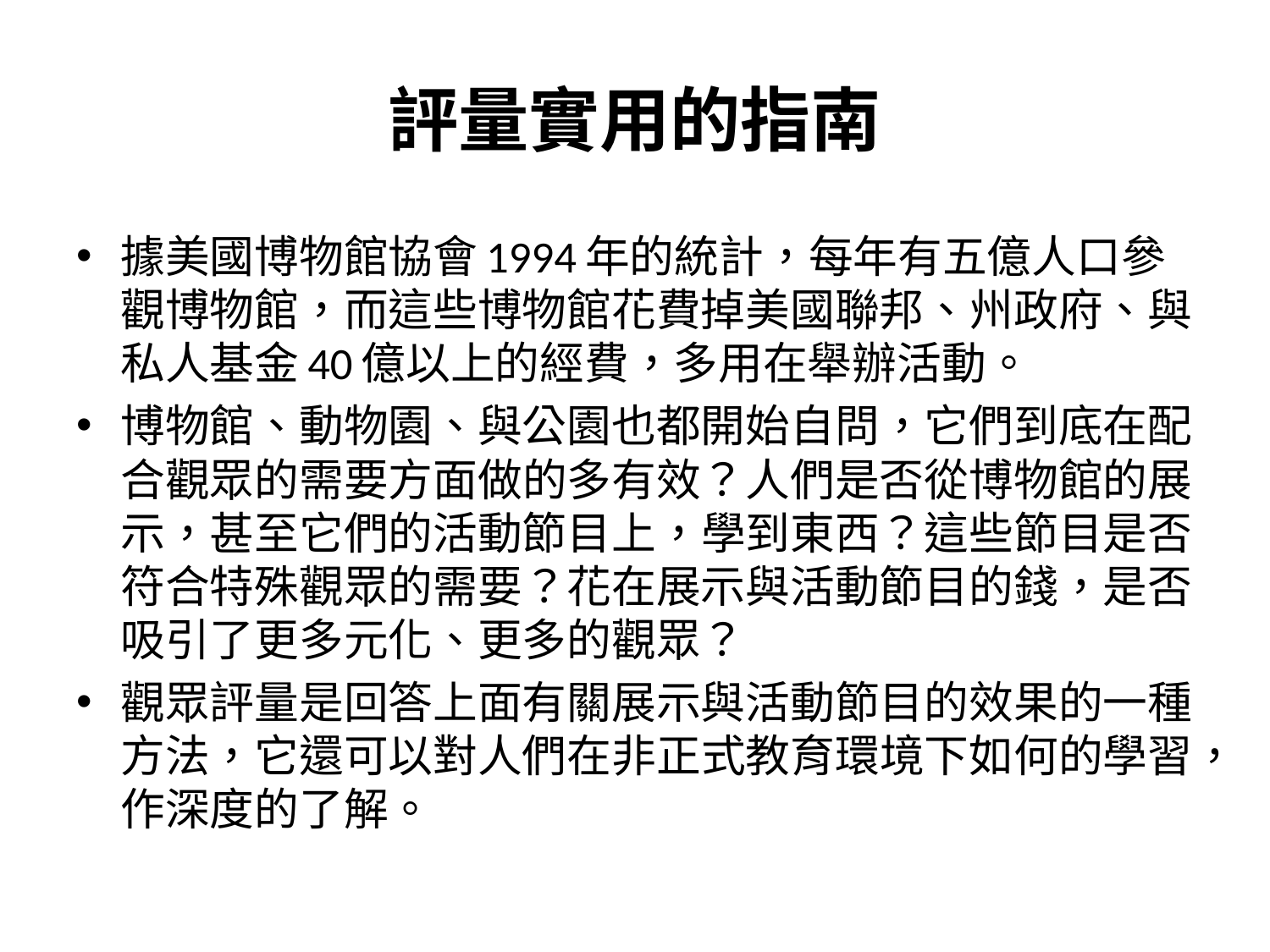

# 評量實用的指南
據美國博物館協會1994年的統計，每年有五億人口參觀博物館，而這些博物館花費掉美國聯邦、州政府、與私人基金40億以上的經費，多用在舉辦活動。
博物館、動物園、與公園也都開始自問，它們到底在配合觀眾的需要方面做的多有效？人們是否從博物館的展示，甚至它們的活動節目上，學到東西？這些節目是否符合特殊觀眾的需要？花在展示與活動節目的錢，是否吸引了更多元化、更多的觀眾？
觀眾評量是回答上面有關展示與活動節目的效果的一種方法，它還可以對人們在非正式教育環境下如何的學習，作深度的了解。